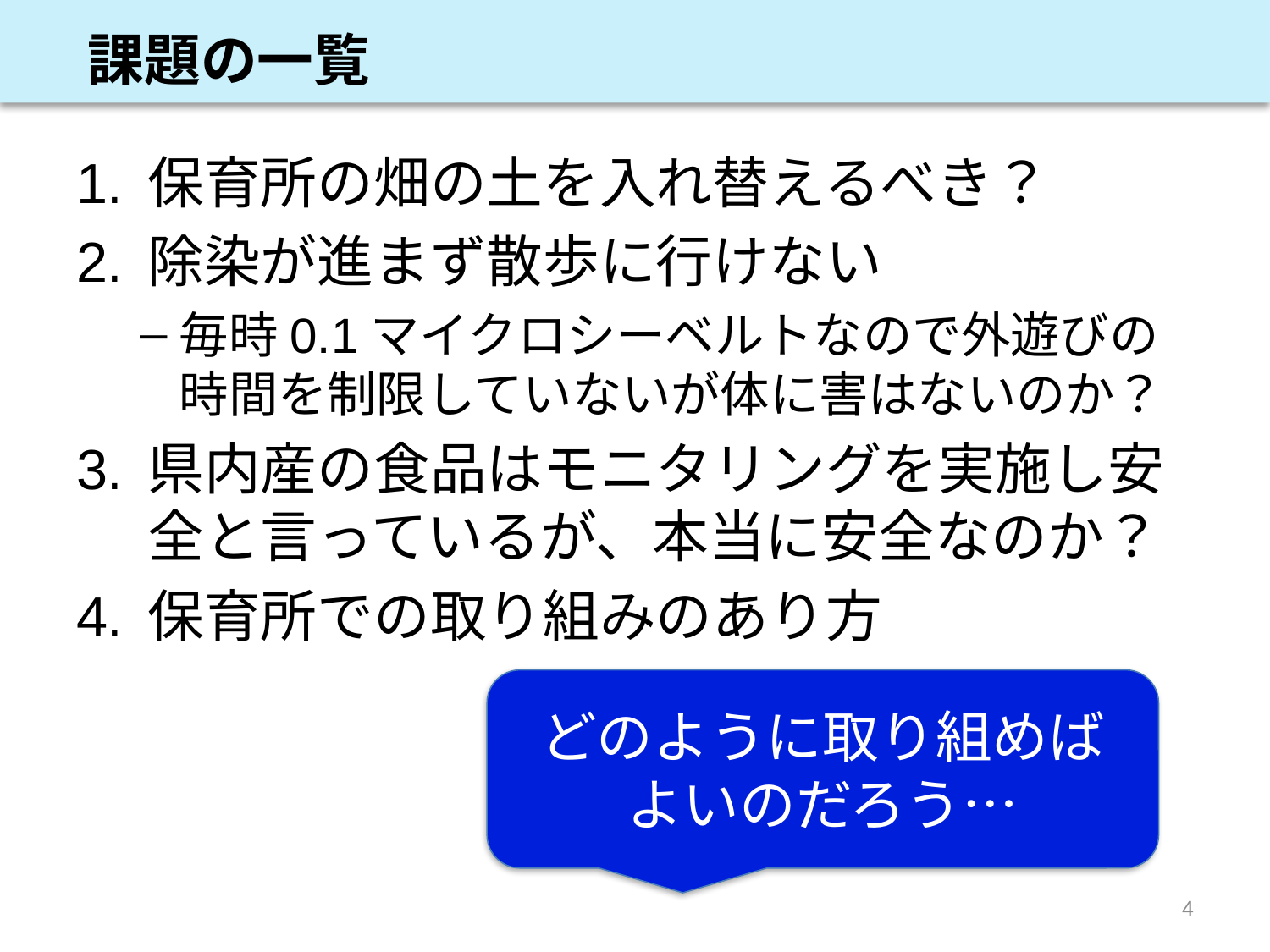

# 課題の一覧
保育所の畑の土を入れ替えるべき？
除染が進まず散歩に行けない
毎時0.1マイクロシーベルトなので外遊びの時間を制限していないが体に害はないのか？
県内産の食品はモニタリングを実施し安全と言っているが、本当に安全なのか？
保育所での取り組みのあり方

どのように取り組めば
よいのだろう…
4